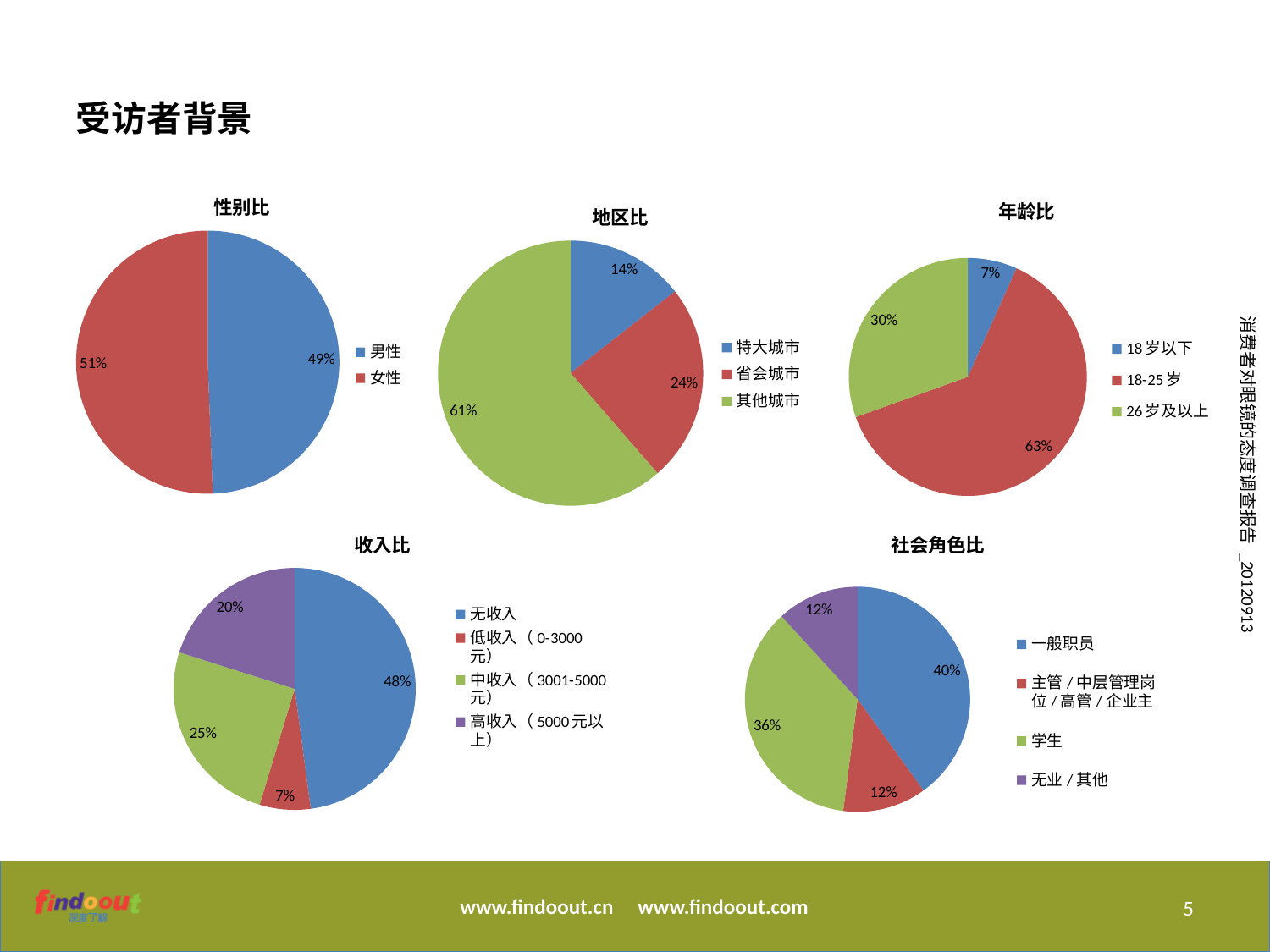

受访者背景

### Chart:

| Category | 性别比 |
|---|---|
| 男性 | 243.0 |
| 女性 | 249.0 |

### Chart: 年龄比

| Category | 年龄比 |
|---|---|
| 18岁以下 | 33.0 |
| 18-25岁 | 309.0 |
| 26岁及以上 | 150.0 |

### Chart:

| Category | 地区比 |
|---|---|
| 特大城市 | 71.0 |
| 省会城市 | 119.0 |
| 其他城市 | 302.0 |

### Chart:

| Category | 收入比 |
|---|---|
| 无收入 | 169.0 |
| 低收入（0-3000元） | 24.0 |
| 中收入（3001-5000元） | 89.0 |
| 高收入（5000元以上） | 71.0 |

### Chart:

| Category | 社会角色比 |
|---|---|
| 一般职员 | 197.0 |
| 主管/中层管理岗位/高管/企业主 | 59.0 |
| 学生 | 178.0 |
| 无业/其他 | 58.0 |
5